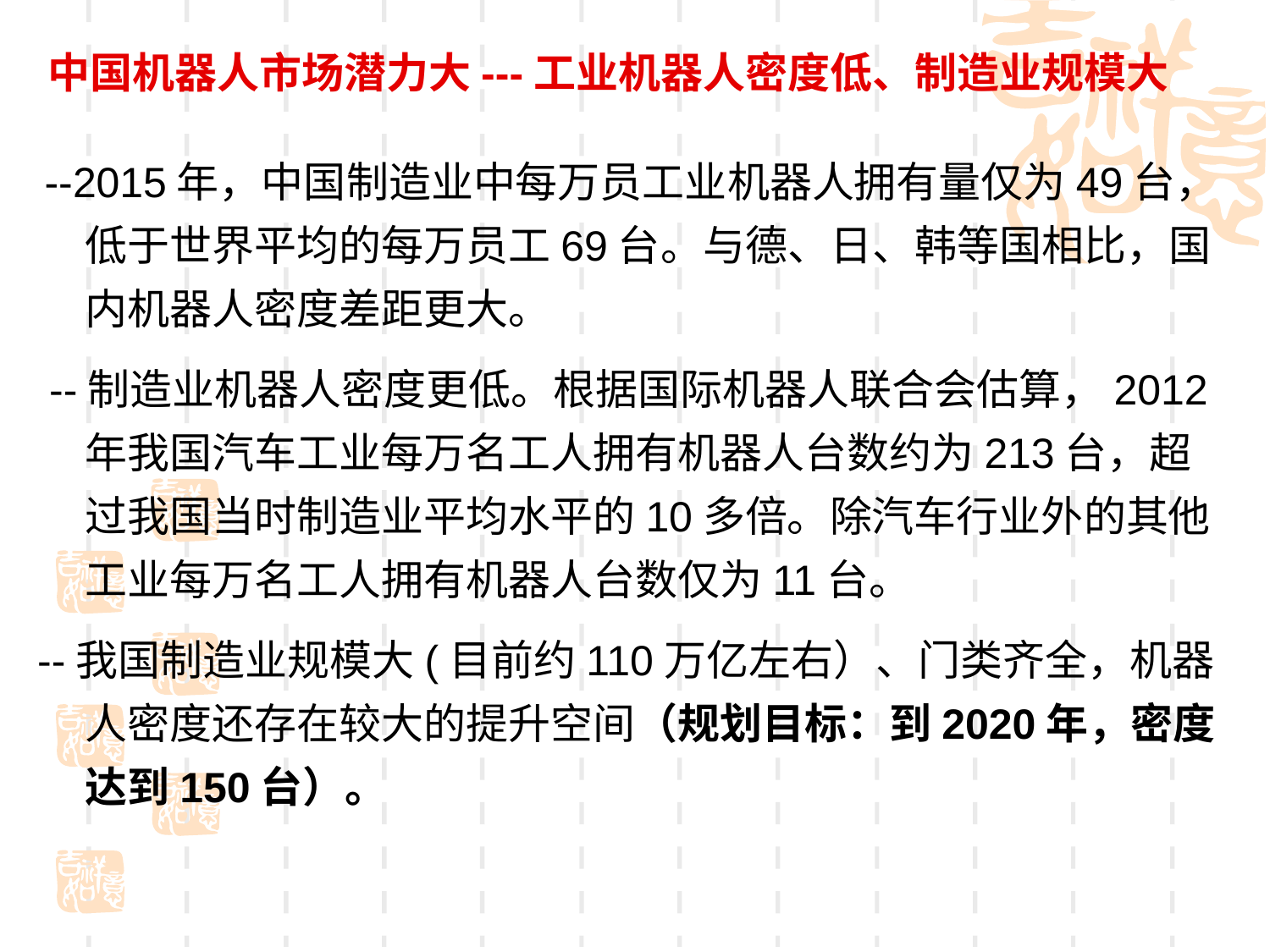

# 中国机器人市场潜力大---工业机器人密度低、制造业规模大
 --2015年，中国制造业中每万员工业机器人拥有量仅为49台，低于世界平均的每万员工69台。与德、日、韩等国相比，国内机器人密度差距更大。
 --制造业机器人密度更低。根据国际机器人联合会估算，2012年我国汽车工业每万名工人拥有机器人台数约为213台，超过我国当时制造业平均水平的10多倍。除汽车行业外的其他工业每万名工人拥有机器人台数仅为11台。
--我国制造业规模大(目前约110万亿左右）、门类齐全，机器人密度还存在较大的提升空间（规划目标：到2020年，密度达到150台）。